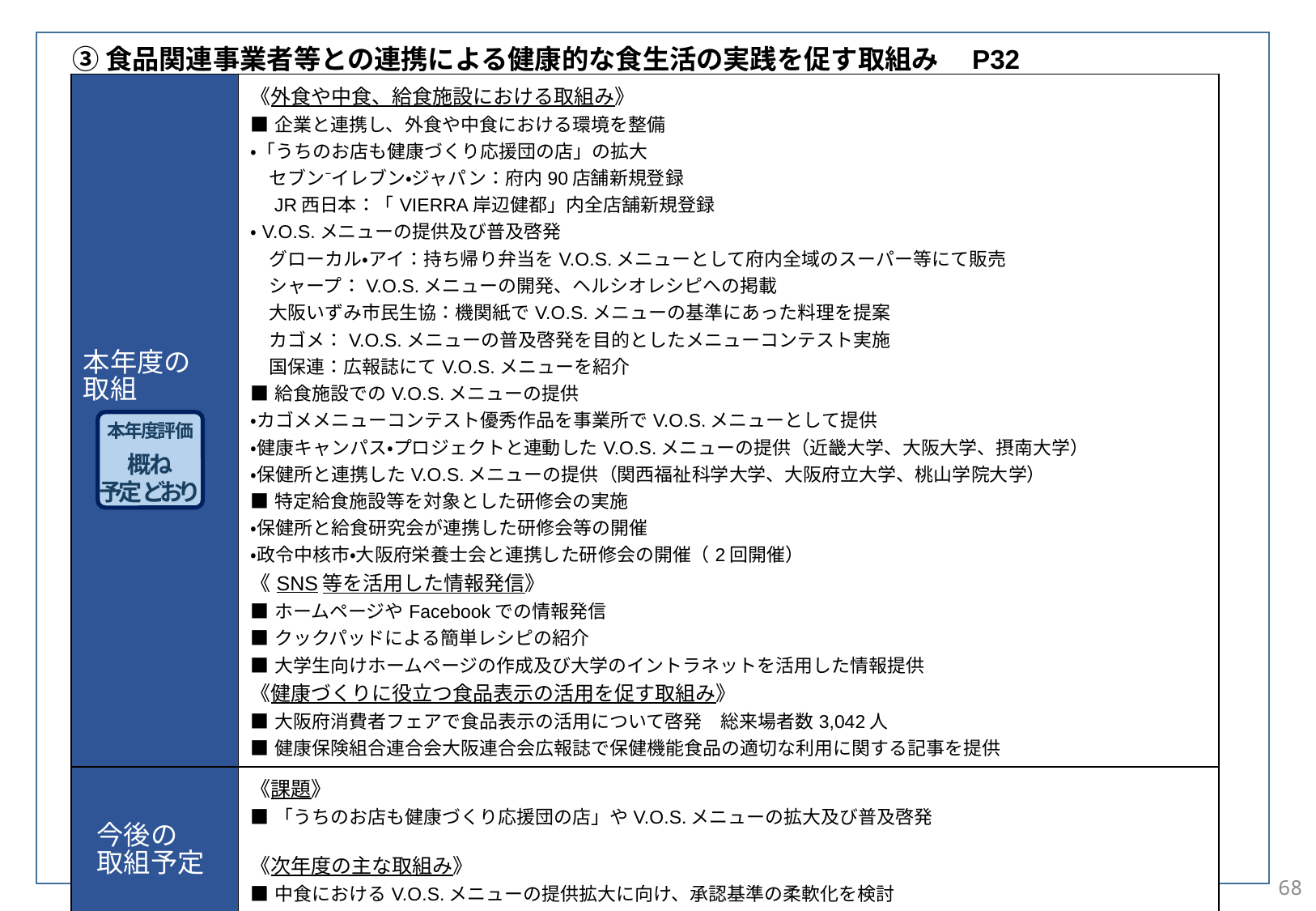

③食品関連事業者等との連携による健康的な食生活の実践を促す取組み　P32
| 本年度の 取組 | 《外食や中食、給食施設における取組み》 ■企業と連携し、外食や中食における環境を整備 ・「うちのお店も健康づくり応援団の店」の拡大 　セブン⁻イレブン・ジャパン：府内90店舗新規登録 　JR西日本：「VIERRA岸辺健都」内全店舗新規登録 ・V.O.S.メニューの提供及び普及啓発 　グローカル・アイ：持ち帰り弁当をV.O.S.メニューとして府内全域のスーパー等にて販売 　シャープ：V.O.S.メニューの開発、ヘルシオレシピへの掲載 　大阪いずみ市民生協：機関紙でV.O.S.メニューの基準にあった料理を提案 　カゴメ：V.O.S.メニューの普及啓発を目的としたメニューコンテスト実施 　国保連：広報誌にてV.O.S.メニューを紹介 ■給食施設でのV.O.S.メニューの提供 ・カゴメメニューコンテスト優秀作品を事業所でV.O.S.メニューとして提供 ・健康キャンパス・プロジェクトと連動したV.O.S.メニューの提供（近畿大学、大阪大学、摂南大学） ・保健所と連携したV.O.S.メニューの提供（関西福祉科学大学、大阪府立大学、桃山学院大学） ■特定給食施設等を対象とした研修会の実施 ・保健所と給食研究会が連携した研修会等の開催 ・政令中核市・大阪府栄養士会と連携した研修会の開催（2回開催） 《SNS等を活用した情報発信》 ■ホームページやFacebookでの情報発信 ■クックパッドによる簡単レシピの紹介 ■大学生向けホームページの作成及び大学のイントラネットを活用した情報提供 《健康づくりに役立つ食品表示の活用を促す取組み》　 ■大阪府消費者フェアで食品表示の活用について啓発　総来場者数3,042人 ■健康保険組合連合会大阪連合会広報誌で保健機能食品の適切な利用に関する記事を提供 |
| --- | --- |
| 今後の 取組予定 | 《課題》 ■「うちのお店も健康づくり応援団の店」やV.O.S.メニューの拡大及び普及啓発 《次年度の主な取組み》 ■中食におけるV.O.S.メニューの提供拡大に向け、承認基準の柔軟化を検討 ■公民連携の枠組みやSNS等を活用した情報発信 |
| 最終予算 （主要事業） | 健康・栄養対策費　12,657千円（再掲） |
本年度評価

概ね
予定どおり
概ね予定どおり
68